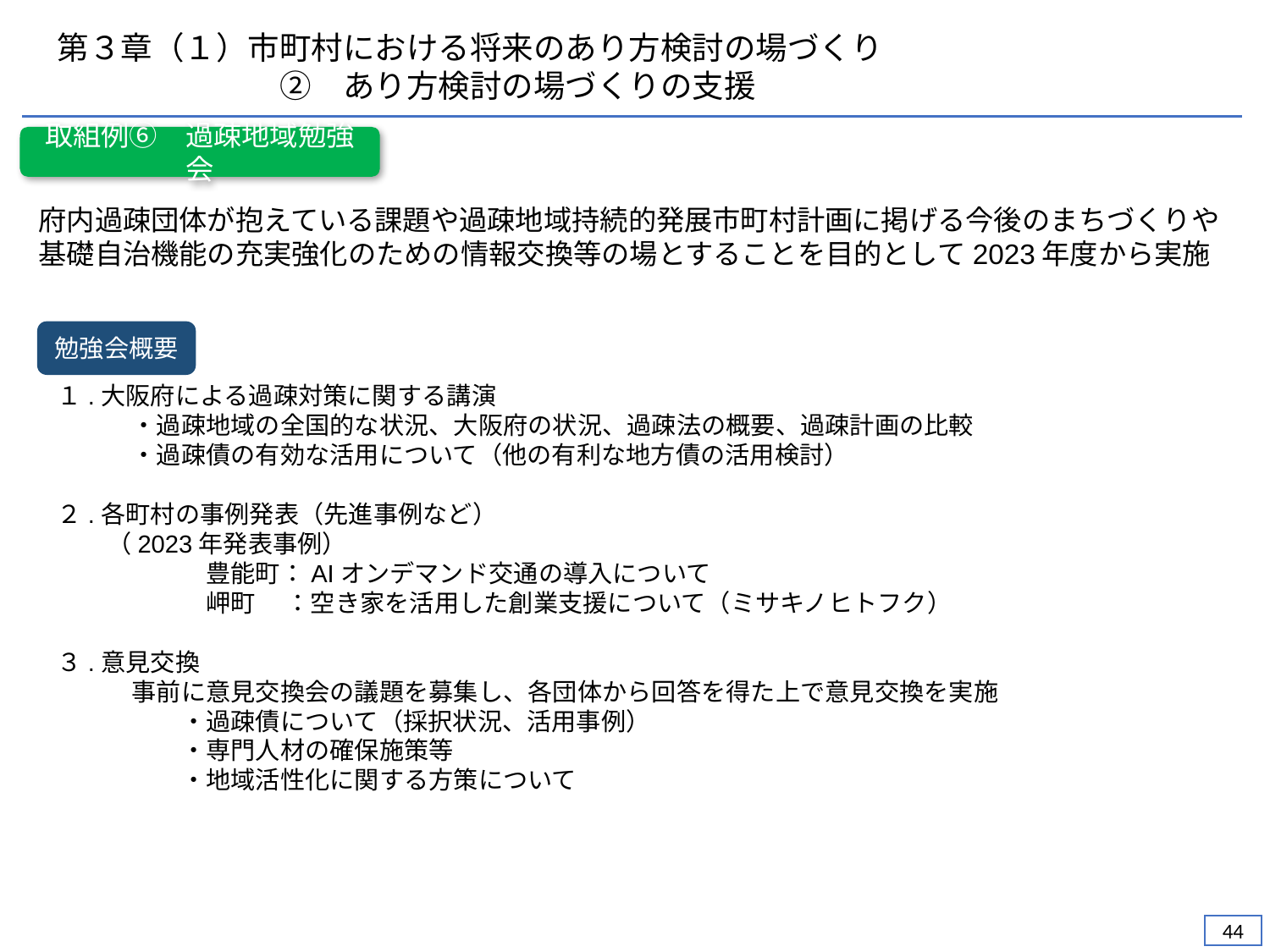

第３章（１）市町村における将来のあり方検討の場づくり
　　　　　　　②　あり方検討の場づくりの支援

取組例⑥　過疎地域勉強会
府内過疎団体が抱えている課題や過疎地域持続的発展市町村計画に掲げる今後のまちづくりや基礎自治機能の充実強化のための情報交換等の場とすることを目的として2023年度から実施
勉強会概要
１.大阪府による過疎対策に関する講演
　　　・過疎地域の全国的な状況、大阪府の状況、過疎法の概要、過疎計画の比較
　　　・過疎債の有効な活用について（他の有利な地方債の活用検討）

２.各町村の事例発表（先進事例など）
　　（2023年発表事例）
　　　　　　豊能町：AIオンデマンド交通の導入について
　　　　　　岬町　 ：空き家を活用した創業支援について（ミサキノヒトフク）

３.意見交換
　　　事前に意見交換会の議題を募集し、各団体から回答を得た上で意見交換を実施
　　　　　・過疎債について（採択状況、活用事例）　　　　　　　
　　　　　・専門人材の確保施策等
　　　　　・地域活性化に関する方策について
44